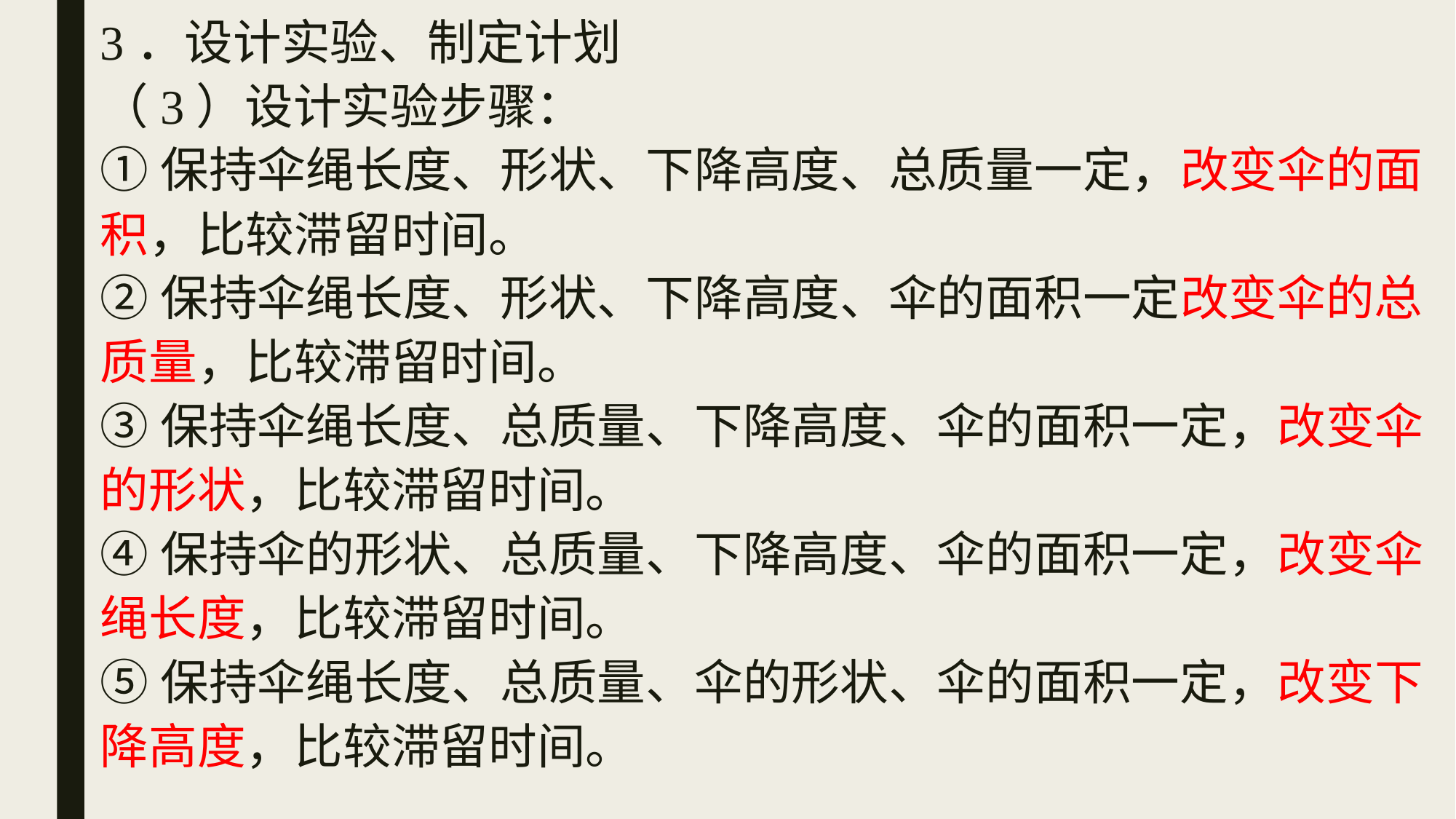

3．设计实验、制定计划
（3）设计实验步骤：
①保持伞绳长度、形状、下降高度、总质量一定，改变伞的面积，比较滞留时间。
②保持伞绳长度、形状、下降高度、伞的面积一定改变伞的总质量，比较滞留时间。
③保持伞绳长度、总质量、下降高度、伞的面积一定，改变伞的形状，比较滞留时间。
④保持伞的形状、总质量、下降高度、伞的面积一定，改变伞绳长度，比较滞留时间。
⑤保持伞绳长度、总质量、伞的形状、伞的面积一定，改变下降高度，比较滞留时间。